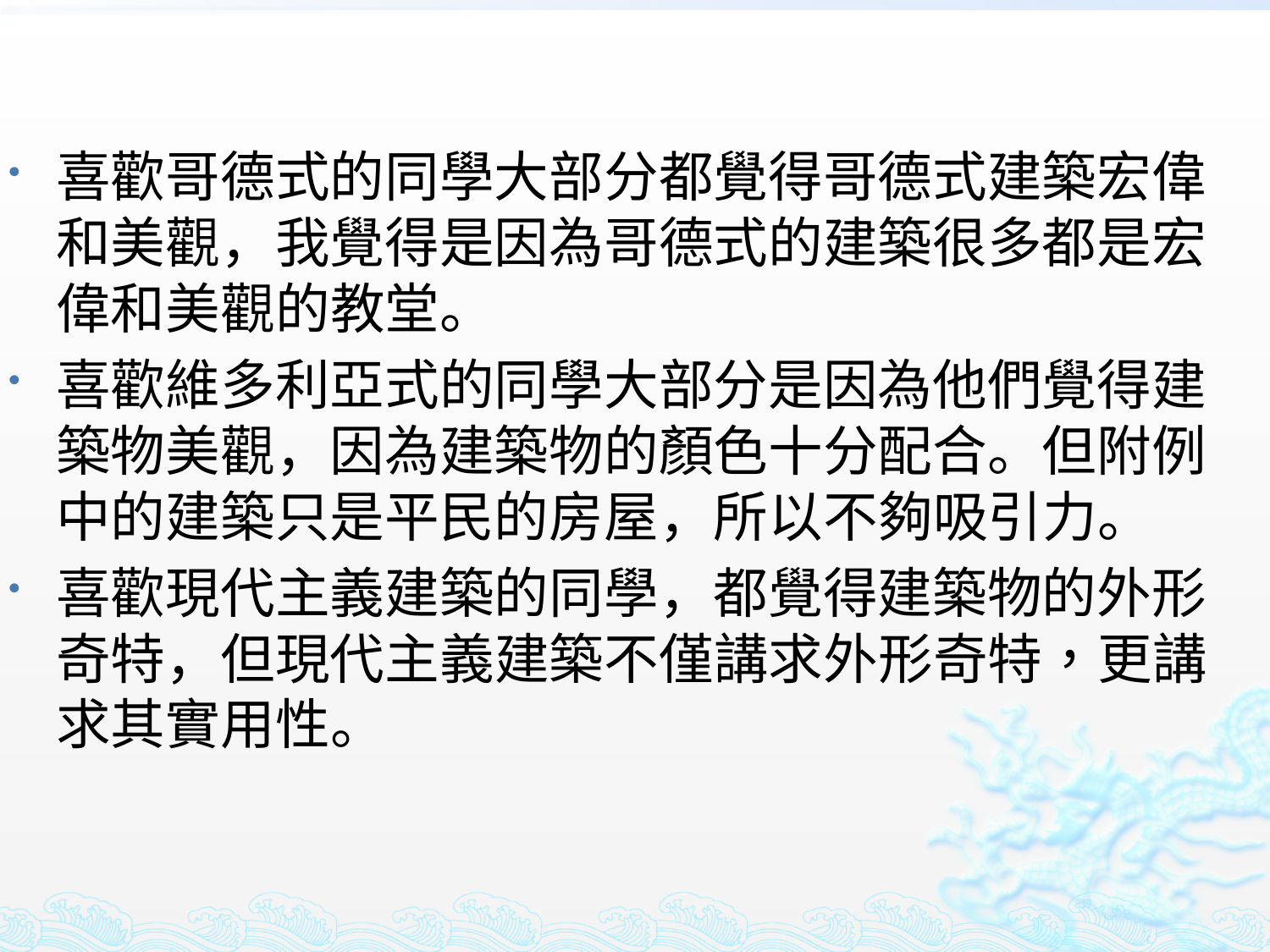

喜歡哥德式的同學大部分都覺得哥德式建築宏偉和美觀，我覺得是因為哥德式的建築很多都是宏偉和美觀的教堂。
喜歡維多利亞式的同學大部分是因為他們覺得建築物美觀，因為建築物的顏色十分配合。但附例中的建築只是平民的房屋，所以不夠吸引力。
喜歡現代主義建築的同學，都覺得建築物的外形奇特，但現代主義建築不僅講求外形奇特，更講求其實用性。